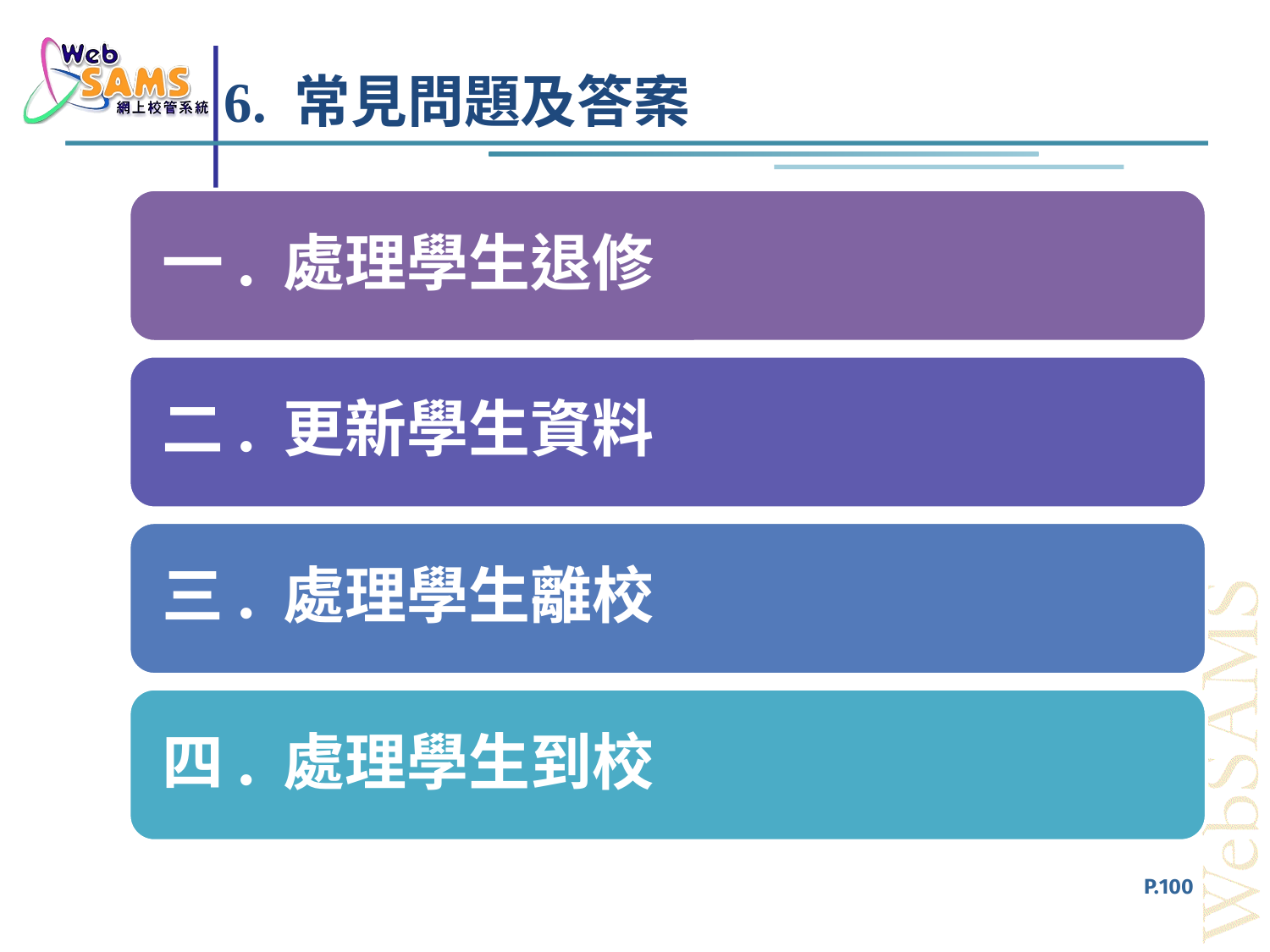

# 6. 常見問題及答案

一. 處理學生退修
二. 更新學生資料
三. 處理學生離校
四. 處理學生到校
P.100